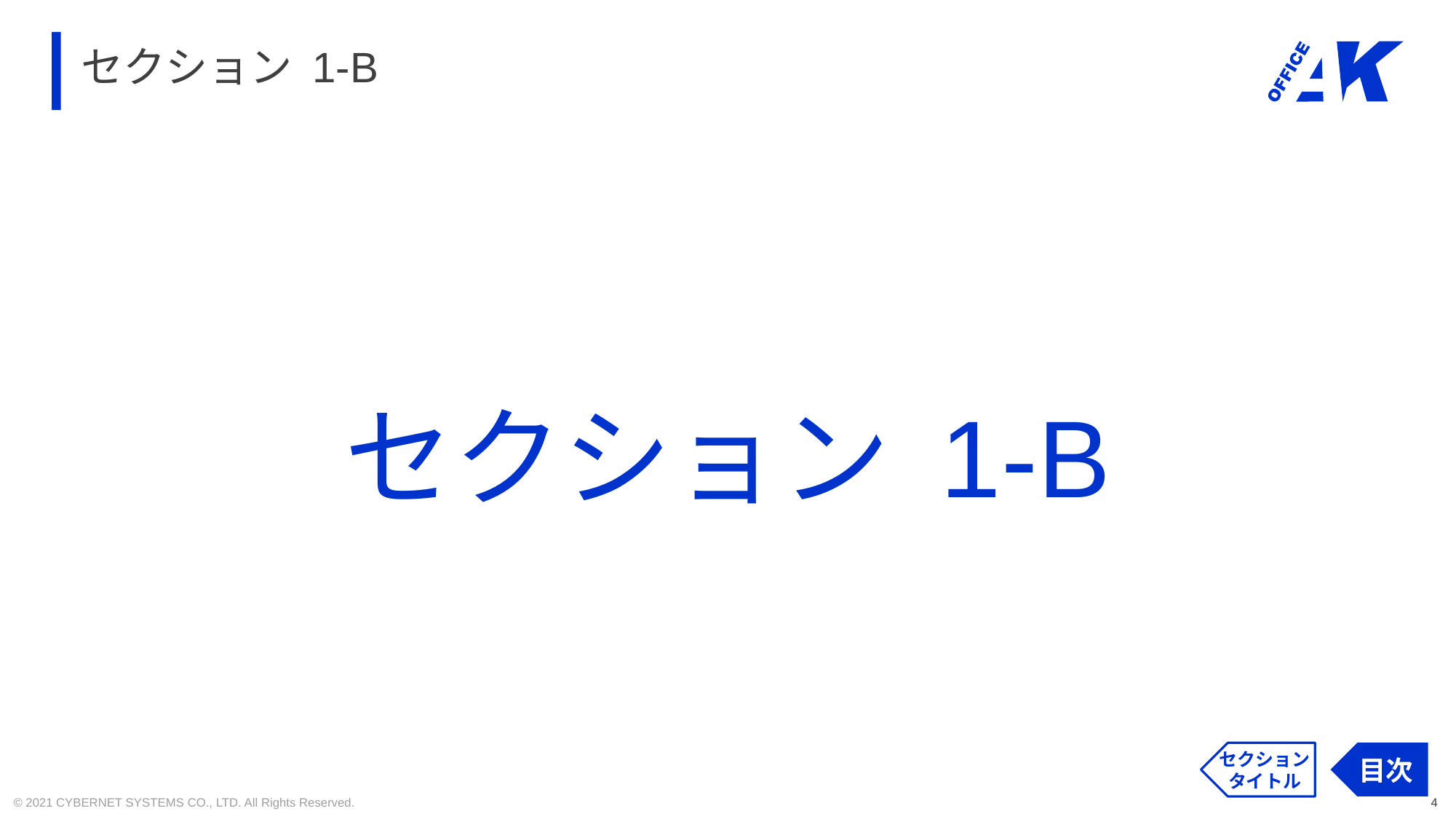

# セクション 1-B
セクション 1-B
セクション
タイトル
目次